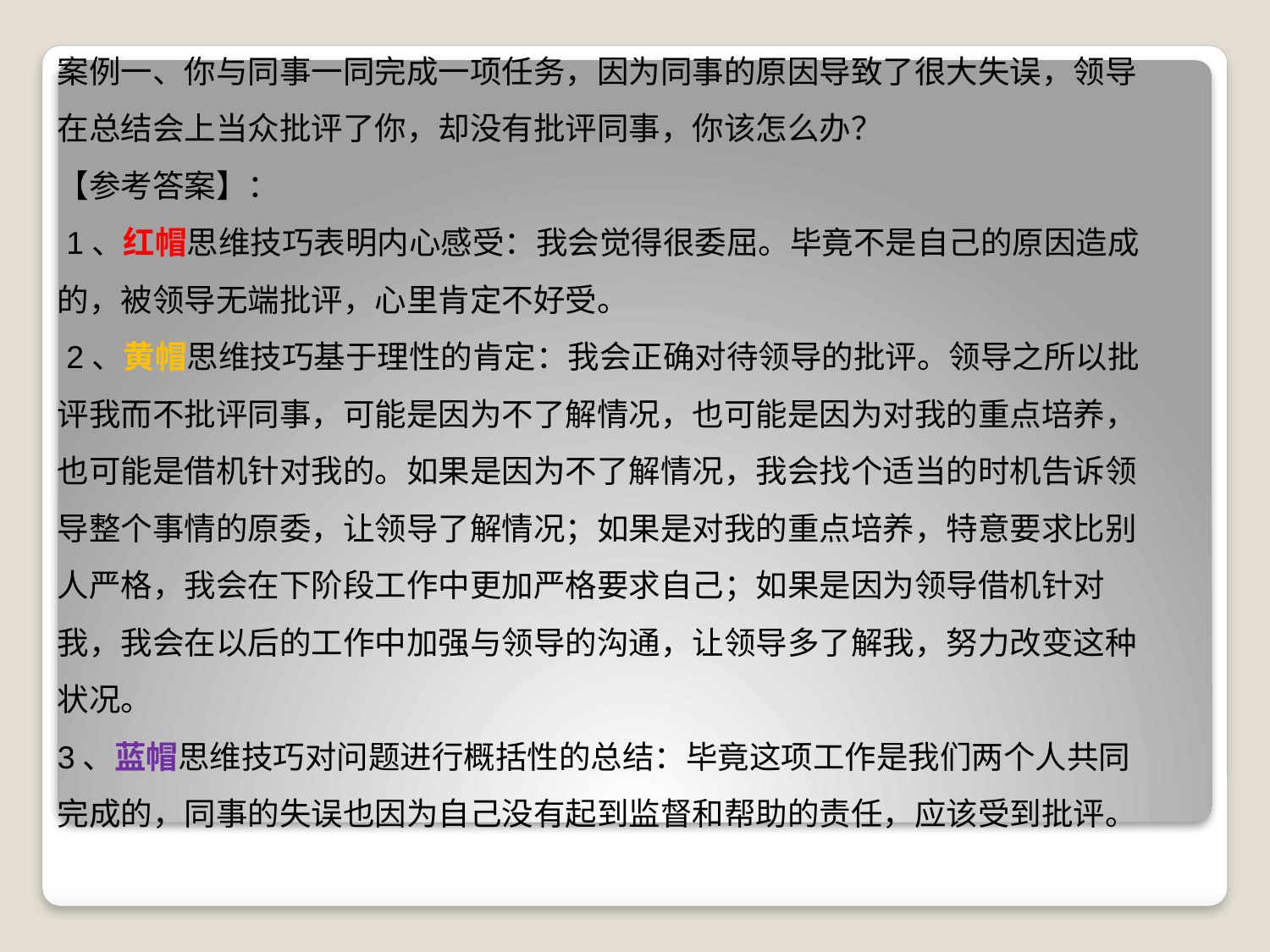

案例一、你与同事一同完成一项任务，因为同事的原因导致了很大失误，领导在总结会上当众批评了你，却没有批评同事，你该怎么办？
【参考答案】：
 1、红帽思维技巧表明内心感受：我会觉得很委屈。毕竟不是自己的原因造成的，被领导无端批评，心里肯定不好受。
 2、黄帽思维技巧基于理性的肯定：我会正确对待领导的批评。领导之所以批评我而不批评同事，可能是因为不了解情况，也可能是因为对我的重点培养，也可能是借机针对我的。如果是因为不了解情况，我会找个适当的时机告诉领导整个事情的原委，让领导了解情况；如果是对我的重点培养，特意要求比别人严格，我会在下阶段工作中更加严格要求自己；如果是因为领导借机针对我，我会在以后的工作中加强与领导的沟通，让领导多了解我，努力改变这种状况。
3、蓝帽思维技巧对问题进行概括性的总结：毕竟这项工作是我们两个人共同完成的，同事的失误也因为自己没有起到监督和帮助的责任，应该受到批评。